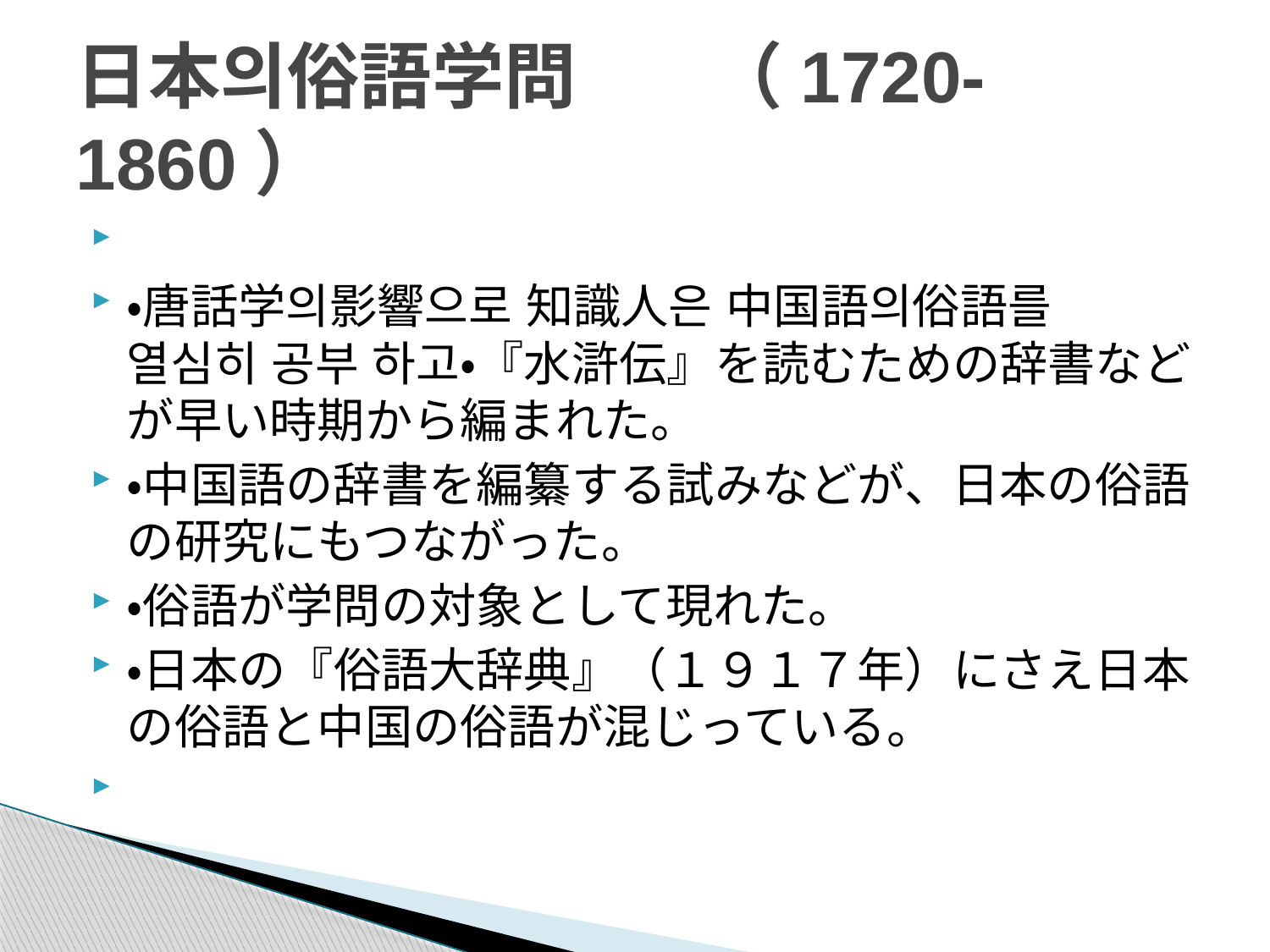

# 日本의俗語学問　	（1720-1860）

・唐話学의影響으로 知識人은 中国語의俗語를 열심히 공부 하고・『水滸伝』を読むための辞書などが早い時期から編まれた。
・中国語の辞書を編纂する試みなどが、日本の俗語の研究にもつながった。
・俗語が学問の対象として現れた。
・日本の『俗語大辞典』（１９１７年）にさえ日本の俗語と中国の俗語が混じっている。